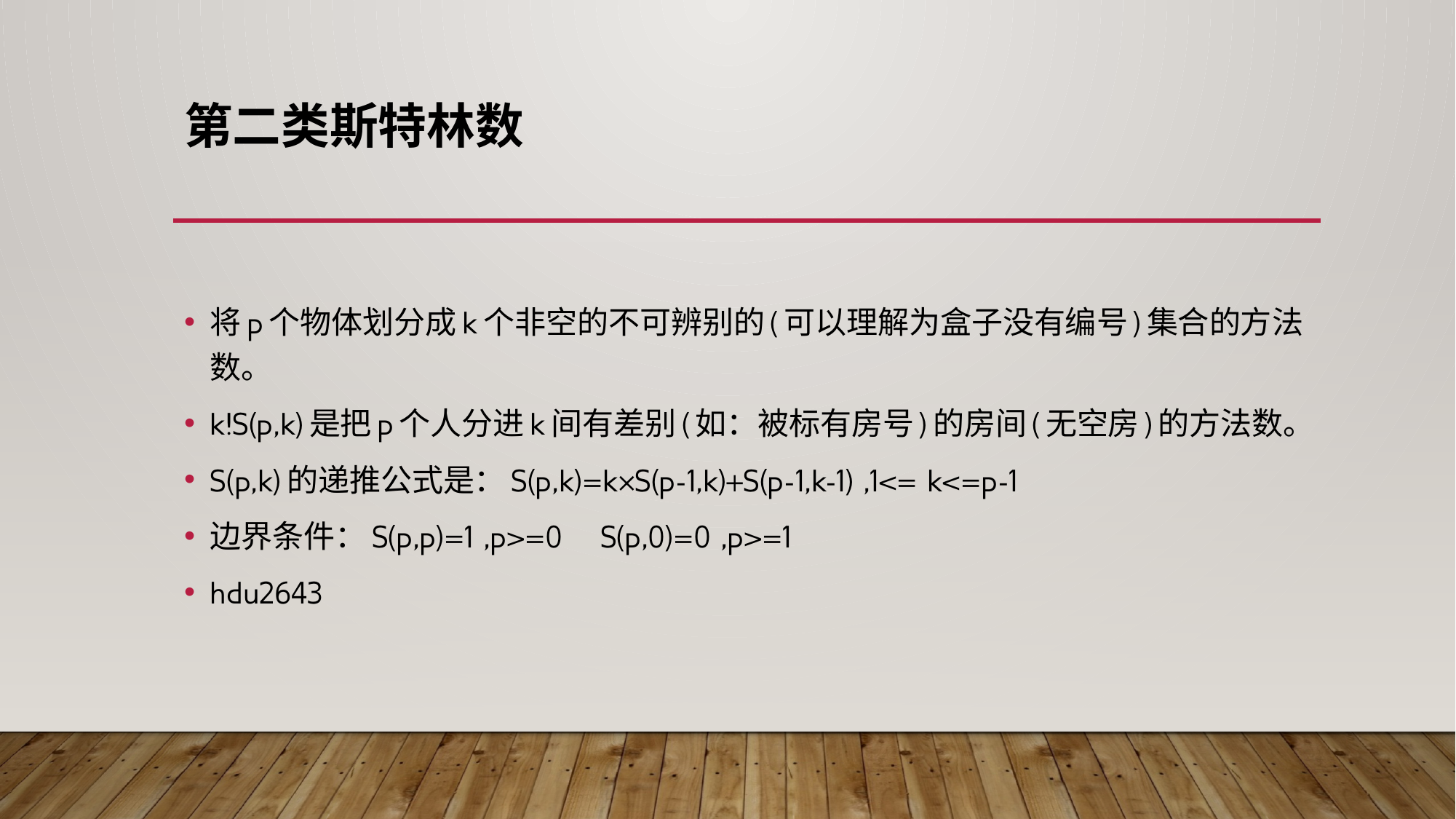

# 第二类斯特林数

将p个物体划分成k个非空的不可辨别的(可以理解为盒子没有编号)集合的方法数。
k!S(p,k)是把p个人分进k间有差别(如：被标有房号)的房间(无空房)的方法数。
S(p,k)的递推公式是：S(p,k)=k×S(p-1,k)+S(p-1,k-1) ,1<= k<=p-1
边界条件：S(p,p)=1 ,p>=0    S(p,0)=0 ,p>=1
hdu2643